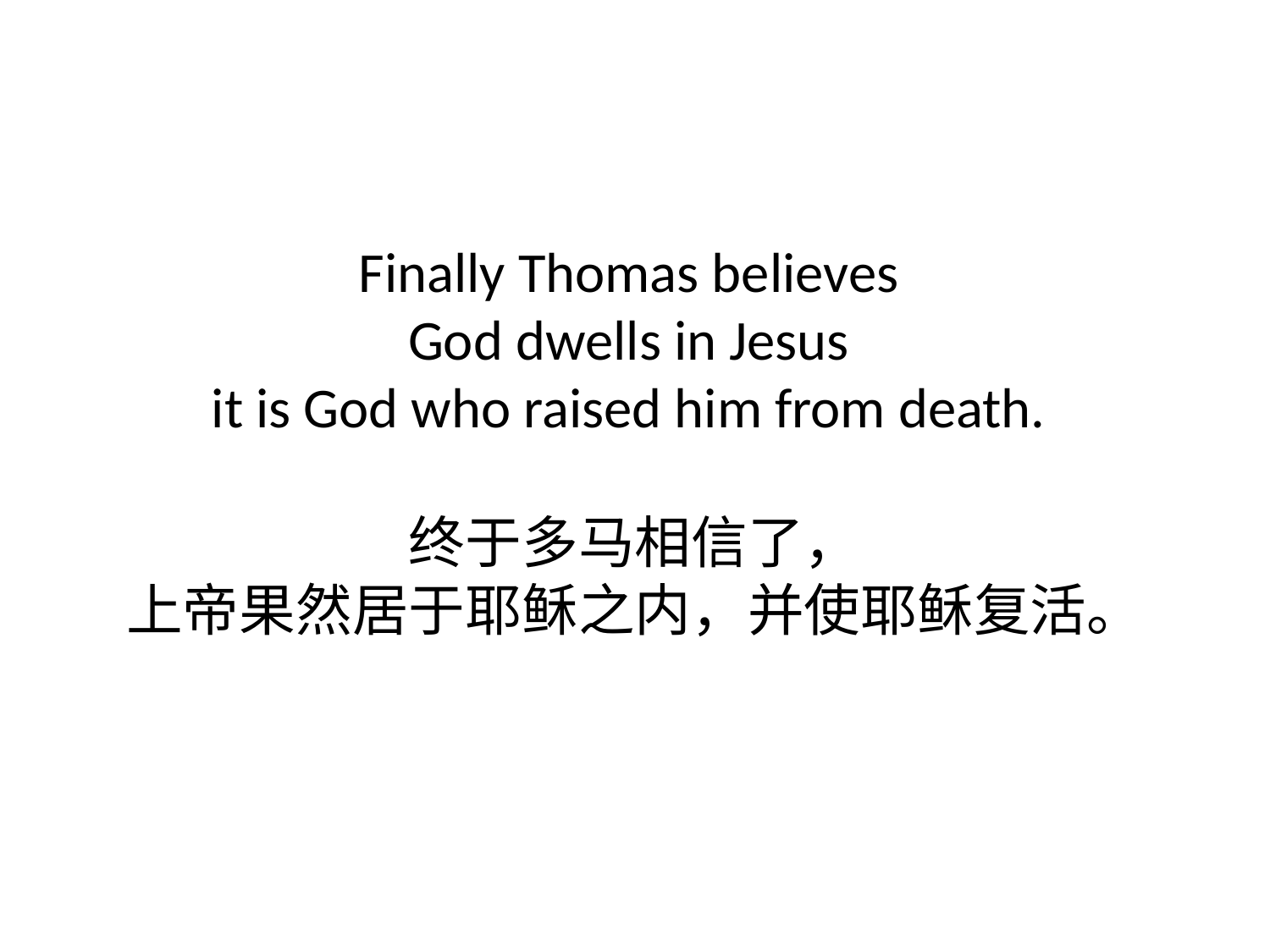

# Finally Thomas believes God dwells in Jesus it is God who raised him from death. 终于多马相信了， 上帝果然居于耶稣之内，并使耶稣复活。